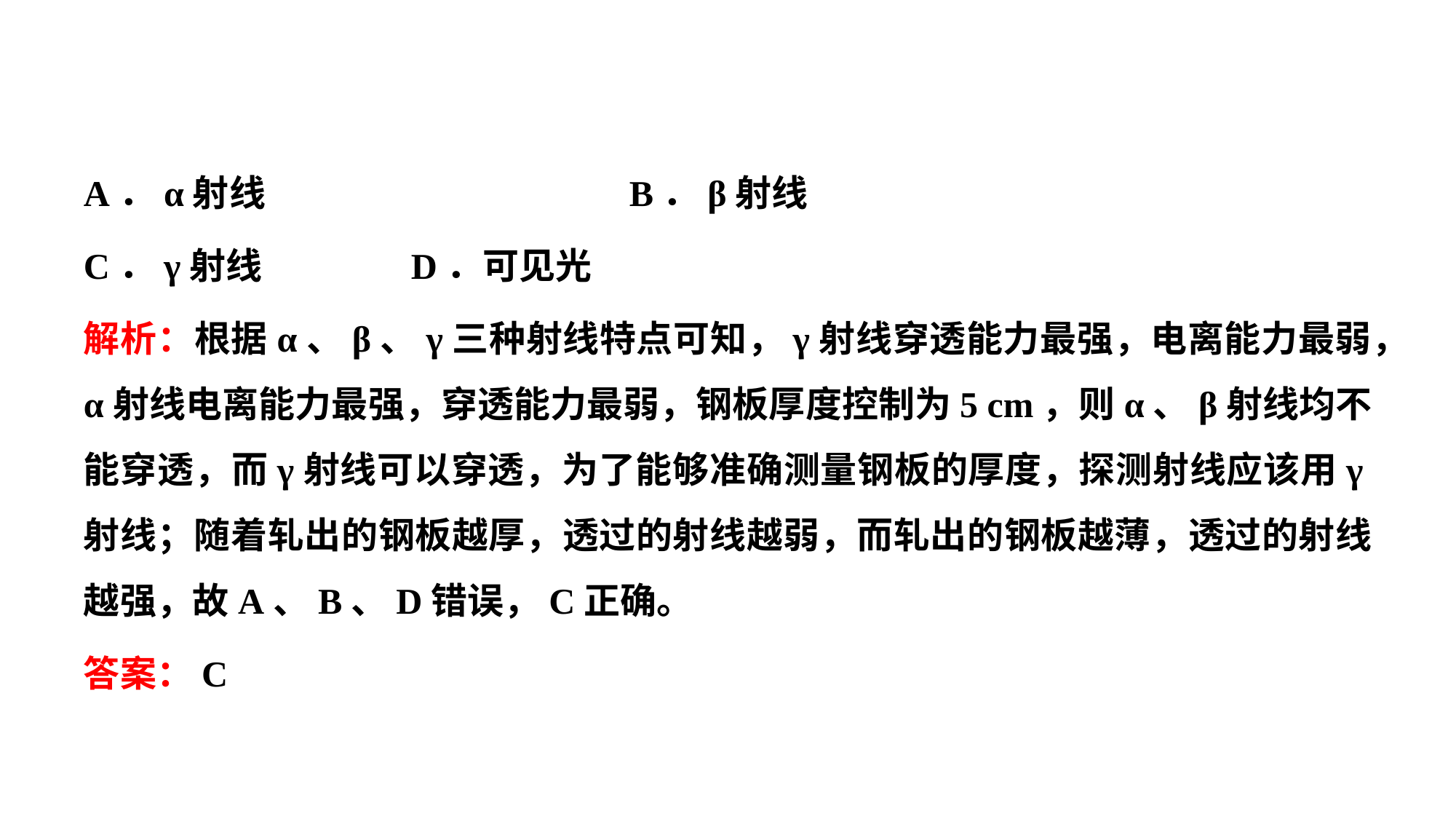

A．α射线　　　　　　　　　	B．β射线
C．γ射线 		D．可见光
解析：根据α、β、γ三种射线特点可知，γ射线穿透能力最强，电离能力最弱，α射线电离能力最强，穿透能力最弱，钢板厚度控制为5 cm，则α、β射线均不能穿透，而γ射线可以穿透，为了能够准确测量钢板的厚度，探测射线应该用γ射线；随着轧出的钢板越厚，透过的射线越弱，而轧出的钢板越薄，透过的射线越强，故A、B、D错误，C正确。
答案：C